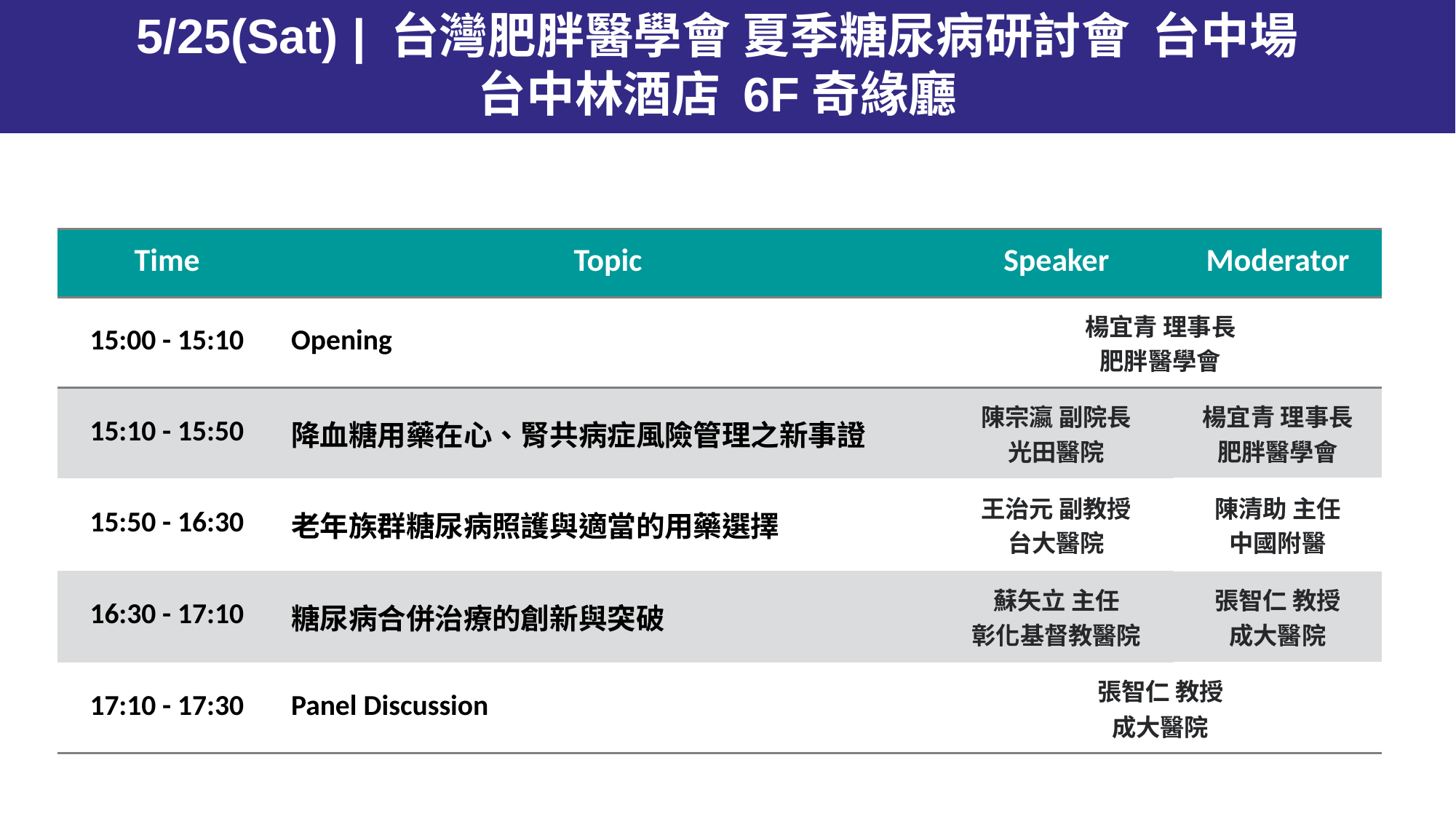

5/25(Sat) | 台灣肥胖醫學會 夏季糖尿病研討會  台中場
台中林酒店 6F奇緣廳
| Time | Topic | Speaker | Moderator |
| --- | --- | --- | --- |
| 15:00 - 15:10 | Opening | 楊宜青 理事長 肥胖醫學會 |  |
| 15:10 - 15:50 | 降血糖用藥在心、腎共病症風險管理之新事證 | 陳宗瀛 副院長 光田醫院 | 楊宜青 理事長 肥胖醫學會 |
| 15:50 - 16:30 | 老年族群糖尿病照護與適當的用藥選擇 | 王治元 副教授 台大醫院 | 陳清助 主任 中國附醫 |
| 16:30 - 17:10 | 糖尿病合併治療的創新與突破 | 蘇矢立 主任 彰化基督教醫院 | 張智仁 教授 成大醫院 |
| 17:10 - 17:30 | Panel Discussion | 張智仁 教授 成大醫院 |  |